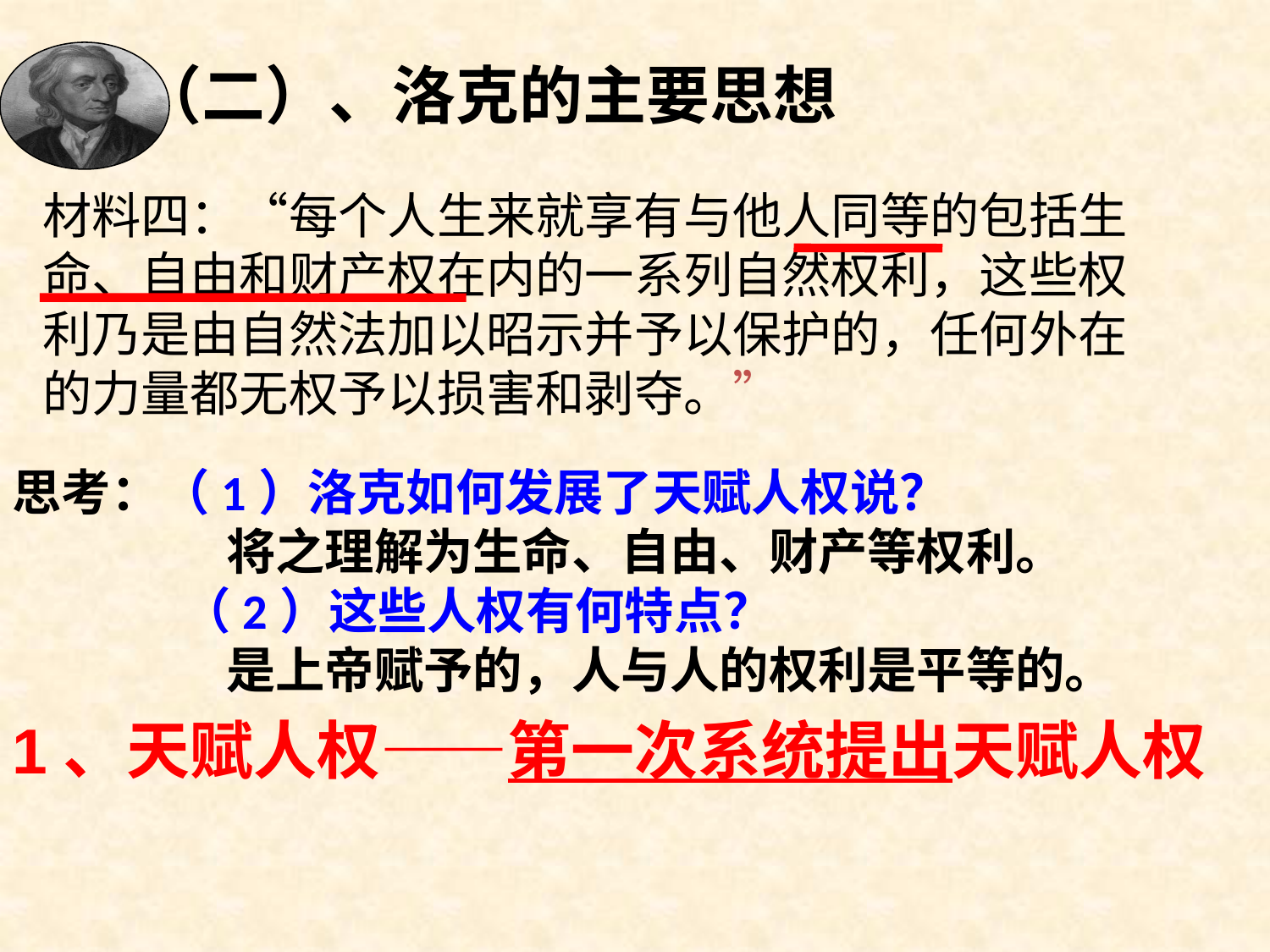

（二）、洛克的主要思想

思考：（1）洛克如何发展了天赋人权说？
                  将之理解为生命、自由、财产等权利。
              （2）这些人权有何特点？
                  是上帝赋予的，人与人的权利是平等的。
材料四：“每个人生来就享有与他人同等的包括生命、自由和财产权在内的一系列自然权利，这些权利乃是由自然法加以昭示并予以保护的，任何外在的力量都无权予以损害和剥夺。”
1、天赋人权——第一次系统提出天赋人权